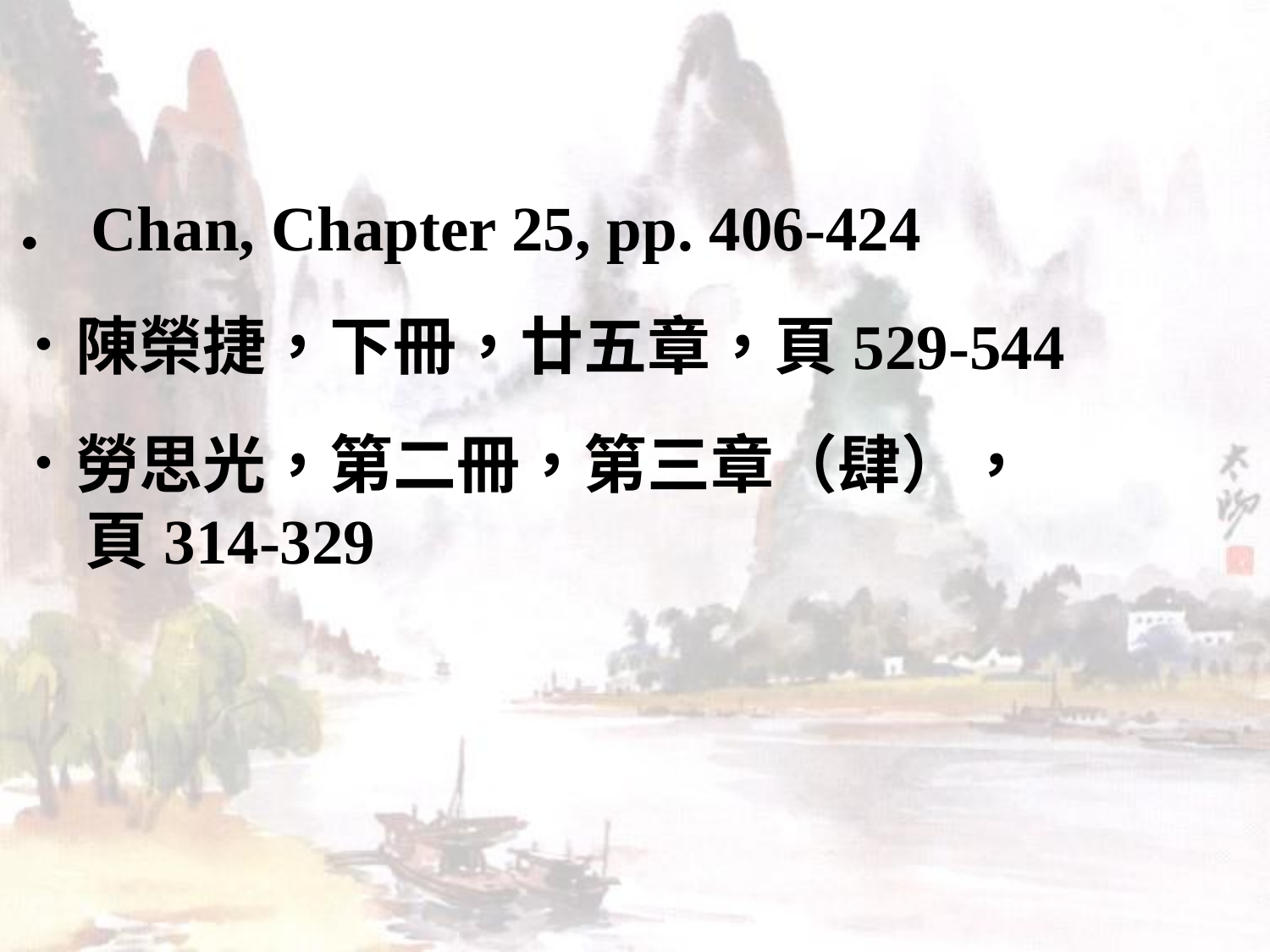

．Chan, Chapter 25, pp. 406-424
．陳榮捷，下冊，廿五章，頁529-544
．勞思光，第二冊，第三章（肆），
    頁314-329